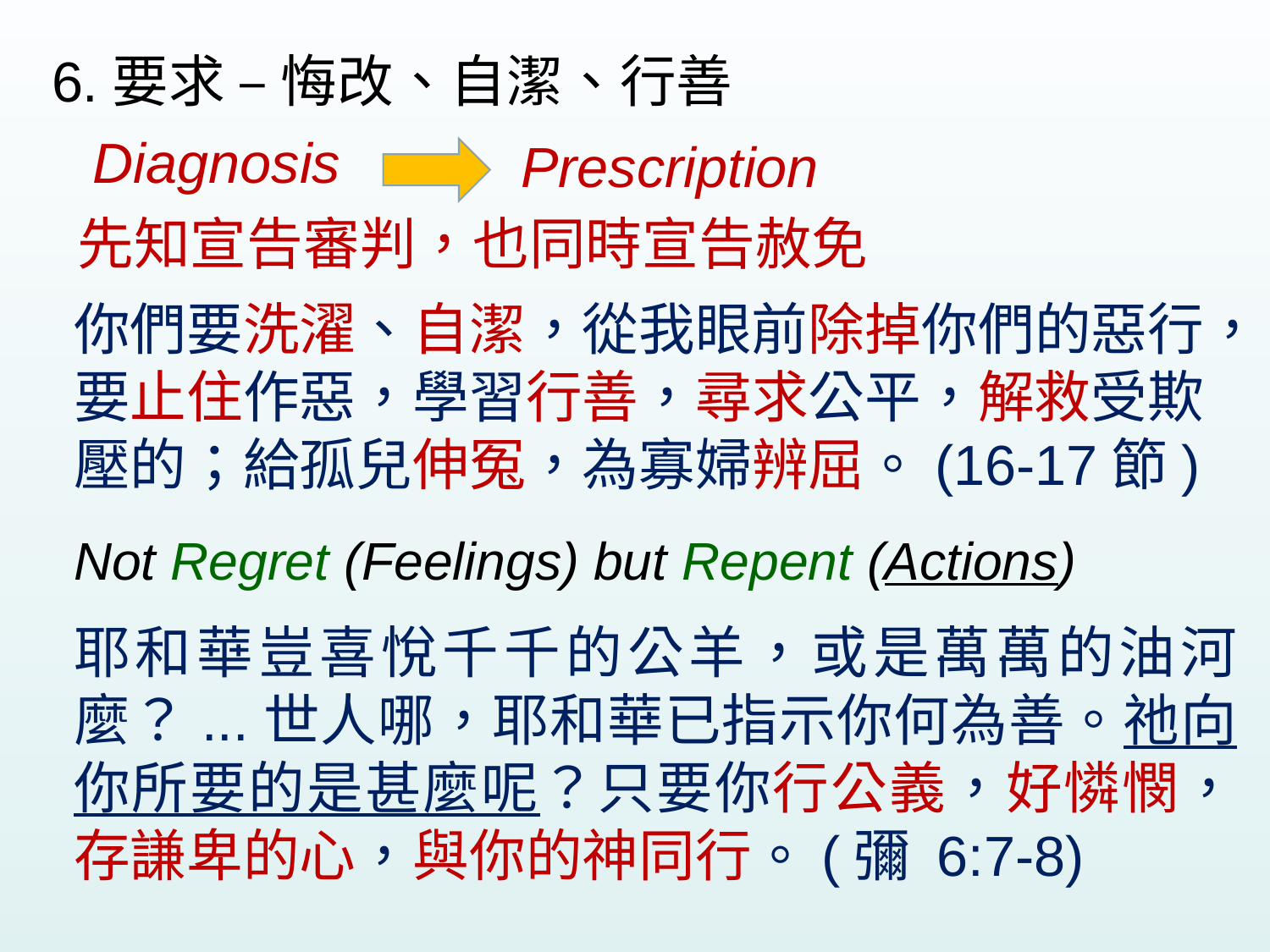

6.要求 – 悔改、自潔、行善
  Diagnosis
Prescription

先知宣告審判，也同時宣告赦免
你們要洗濯、自潔，從我眼前除掉你們的惡行，要止住作惡，學習行善，尋求公平，解救受欺壓的；給孤兒伸冤，為寡婦辨屈。(16-17節)
Not Regret (Feelings) but Repent (Actions)
耶和華豈喜悅千千的公羊，或是萬萬的油河麼？...世人哪，耶和華已指示你何為善。祂向你所要的是甚麼呢？只要你行公義，好憐憫，存謙卑的心，與你的神同行。(彌 6:7-8)